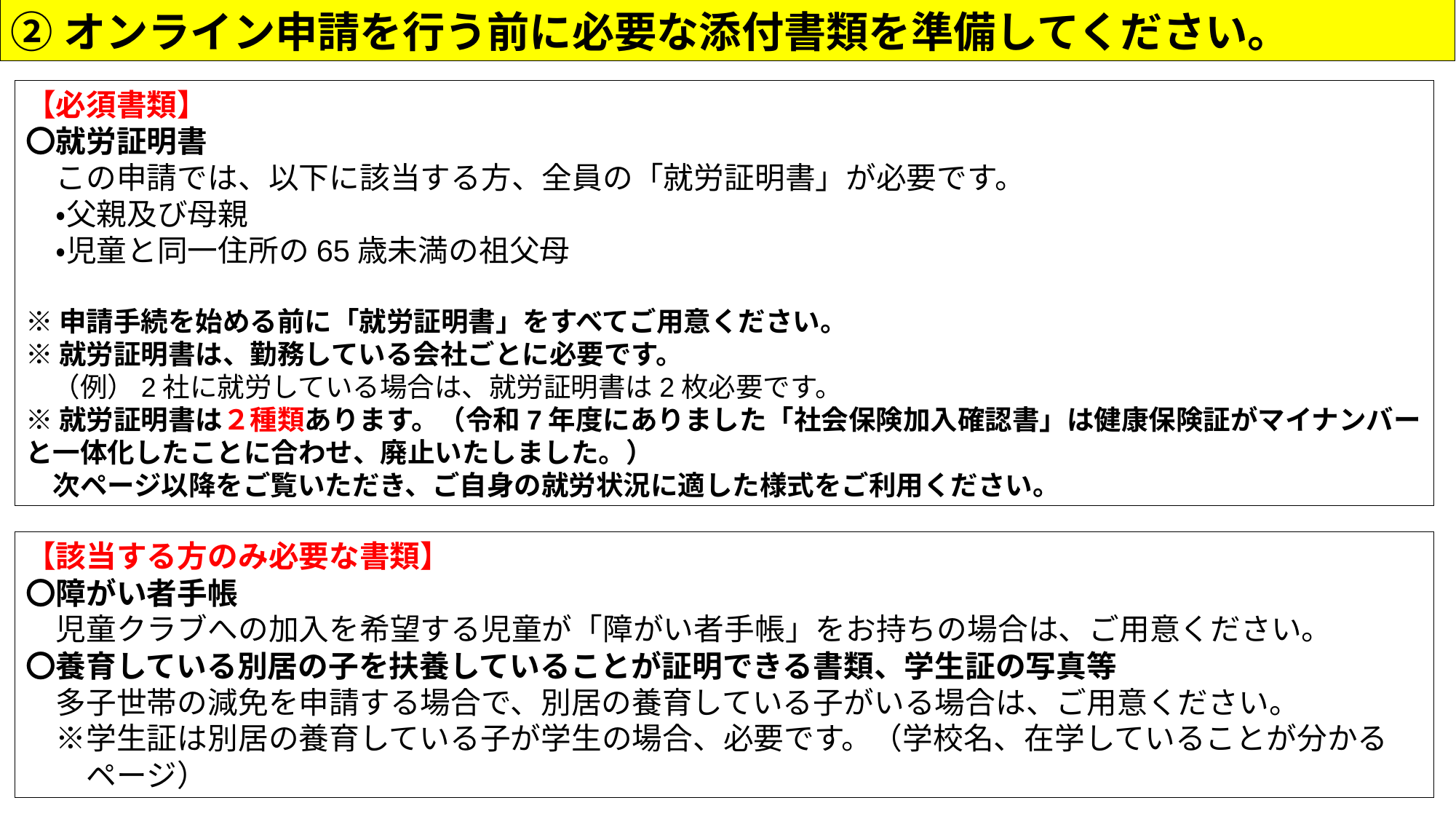

②オンライン申請を行う前に必要な添付書類を準備してください。
【必須書類】
〇就労証明書
　この申請では、以下に該当する方、全員の「就労証明書」が必要です。
　・父親及び母親
　・児童と同一住所の65歳未満の祖父母

※申請手続を始める前に「就労証明書」をすべてご用意ください。
※就労証明書は、勤務している会社ごとに必要です。
　（例）2社に就労している場合は、就労証明書は2枚必要です。
※就労証明書は２種類あります。（令和7年度にありました「社会保険加入確認書」は健康保険証がマイナンバーと一体化したことに合わせ、廃止いたしました。）
　次ページ以降をご覧いただき、ご自身の就労状況に適した様式をご利用ください。
【該当する方のみ必要な書類】
〇障がい者手帳
　児童クラブへの加入を希望する児童が「障がい者手帳」をお持ちの場合は、ご用意ください。
〇養育している別居の子を扶養していることが証明できる書類、学生証の写真等
　多子世帯の減免を申請する場合で、別居の養育している子がいる場合は、ご用意ください。
　※学生証は別居の養育している子が学生の場合、必要です。（学校名、在学していることが分かる
　　ページ）